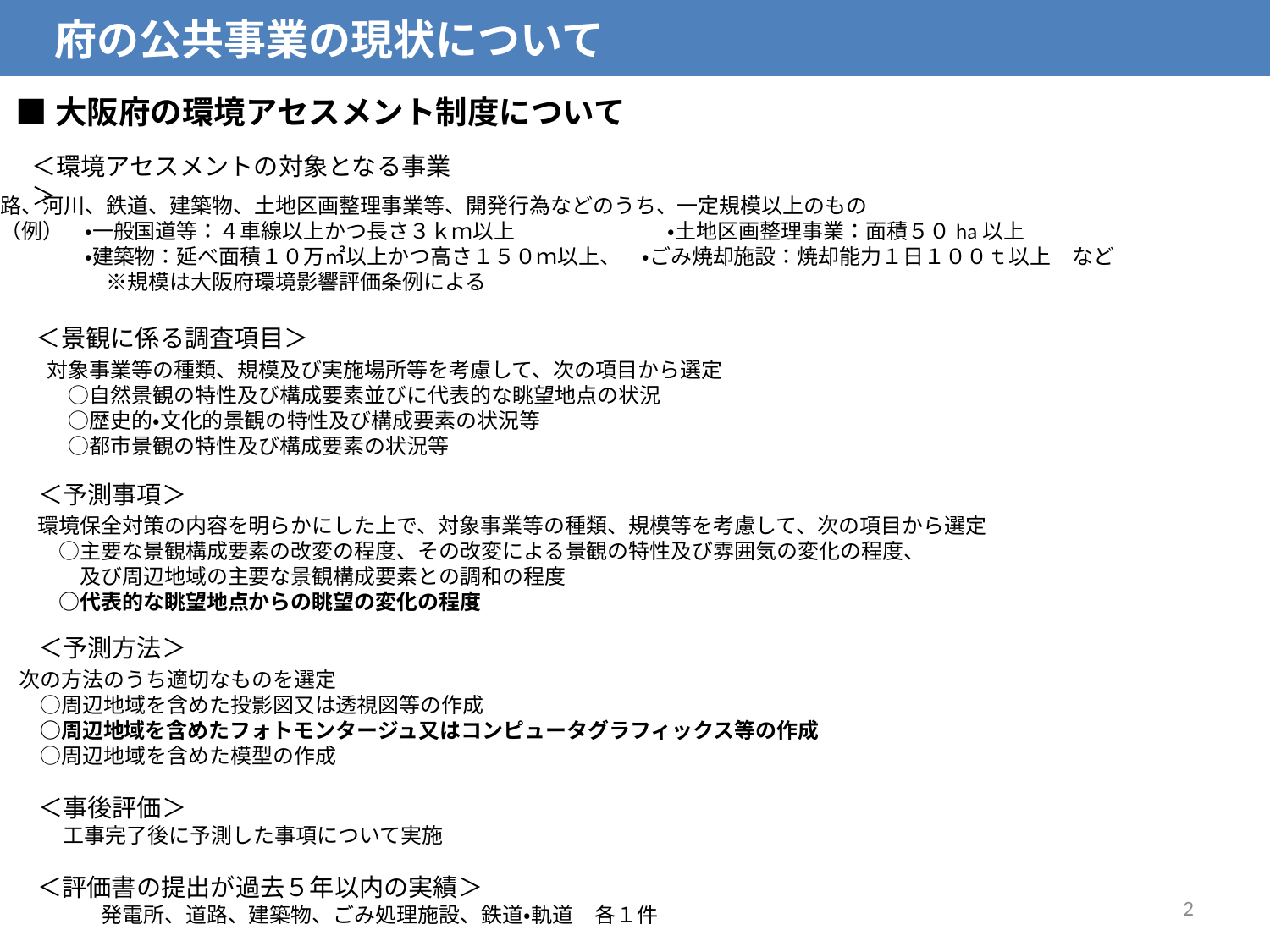

府の公共事業の現状について
■大阪府の環境アセスメント制度について
道路、河川、鉄道、飛行場、発電所、廃棄物処理施設、下水道終末処理場、工場又は事業場、建築物、公有水面の埋立て、
土地区画整理事業、新住宅市街地開発事業、工業団地の造成、新都市基盤整備事業、流通業務団地造成事業、開発行為、採石の事業、
発生土の処分の事業、その他の事業、港湾計画
＜環境アセスメントの対象となる事業＞
道路、河川、鉄道、建築物、土地区画整理事業等、開発行為などのうち、一定規模以上のもの
　（例）　・一般国道等：４車線以上かつ長さ３ｋｍ以上　　　　　　 　・土地区画整理事業：面積５０ha以上
　　　　　・建築物：延べ面積１０万㎡以上かつ高さ１５０ｍ以上、　・ごみ焼却施設：焼却能力１日１００ｔ以上　など
　　　　　　※規模は大阪府環境影響評価条例による
| 面整備事業 | ダム、飛行場、廃棄物処理施設、土地区画整理事業や工業団地造成等、開発行為、発生土の処分等 |
| --- | --- |
| 交通施設整備事業 | 道路（一般国道等：4車線以上かつ長さ3ｋｍ以上）、鉄道（長さ3ｋｍ以上） |
| 供給処理施設整備事業 | 発電所、廃棄物処理施設（最終処分場以外）、下水道終末処理場、工場・事業場 |
| 埋立事業 | 公有水面埋立て |
| 建築物 | 建築物（延べ面積10万㎡以上かつ高さ150ｍ以上） |
＜景観に係る調査項目＞
対象事業等の種類、規模及び実施場所等を考慮して、次の項目から選定
　○自然景観の特性及び構成要素並びに代表的な眺望地点の状況
　○歴史的・文化的景観の特性及び構成要素の状況等
　○都市景観の特性及び構成要素の状況等
注：飛行場以外、事業により規模要件あり。また、港湾計画も環境アセスメント制度の対象であるが、景観の項目は対象外
＜予測事項＞
環境保全対策の内容を明らかにした上で、対象事業等の種類、規模等を考慮して、次の項目から選定
　○主要な景観構成要素の改変の程度、その改変による景観の特性及び雰囲気の変化の程度、
　　及び周辺地域の主要な景観構成要素との調和の程度
　○代表的な眺望地点からの眺望の変化の程度
| 生活環境 | 大気質、水質・底質、地下水、騒音、振動、低周波音、悪臭、地盤沈下、土壌汚染、日照阻害、電波障害、景観 |
| --- | --- |
| 自然環境 | 気象、地象、水象、陸域生態系、海域生態系、景観、人と自然との触れ合いの活動の場 |
| 歴史的・文化的環境 | 景観、文化財 |
| 環境負荷 | 廃棄物、発生土、温室効果ガス、オゾン層破壊物質 |
＜予測方法＞
次の方法のうち適切なものを選定
　○周辺地域を含めた投影図又は透視図等の作成
　○周辺地域を含めたフォトモンタージュ又はコンピュータグラフィックス等の作成
　○周辺地域を含めた模型の作成
＜事後評価＞
工事完了後に予測した事項について実施
＜評価書の提出が過去５年以内の実績＞
　　　発電所、道路、建築物、ごみ処理施設、鉄道・軌道　各１件
2